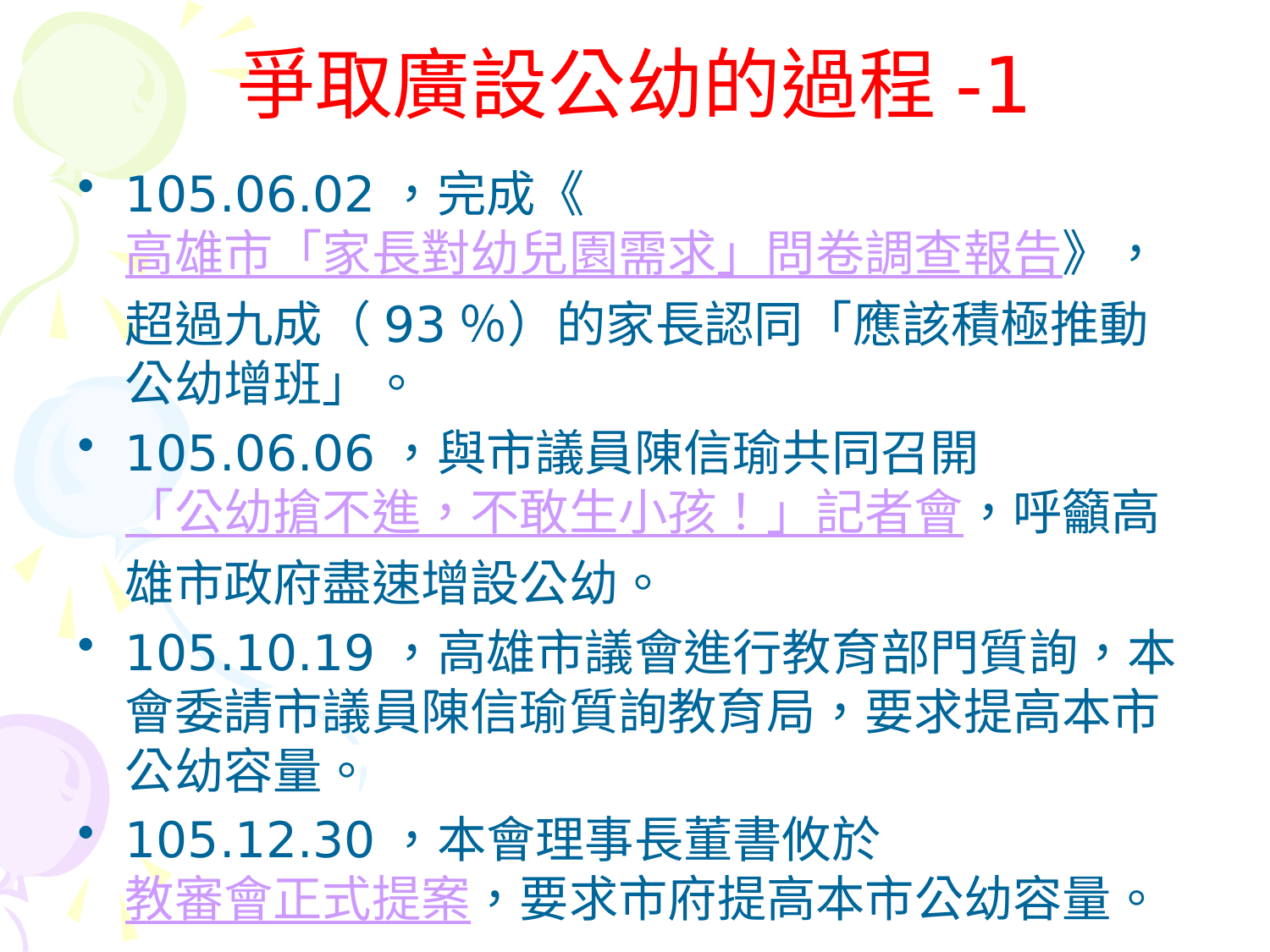

# 爭取廣設公幼的過程-1
105.06.02，完成《高雄市「家長對幼兒園需求」問卷調查報告》，超過九成（93％）的家長認同「應該積極推動公幼增班」。
105.06.06，與市議員陳信瑜共同召開「公幼搶不進，不敢生小孩！」記者會，呼籲高雄市政府盡速增設公幼。
105.10.19，高雄市議會進行教育部門質詢，本會委請市議員陳信瑜質詢教育局，要求提高本市公幼容量。
105.12.30，本會理事長董書攸於教審會正式提案，要求市府提高本市公幼容量。